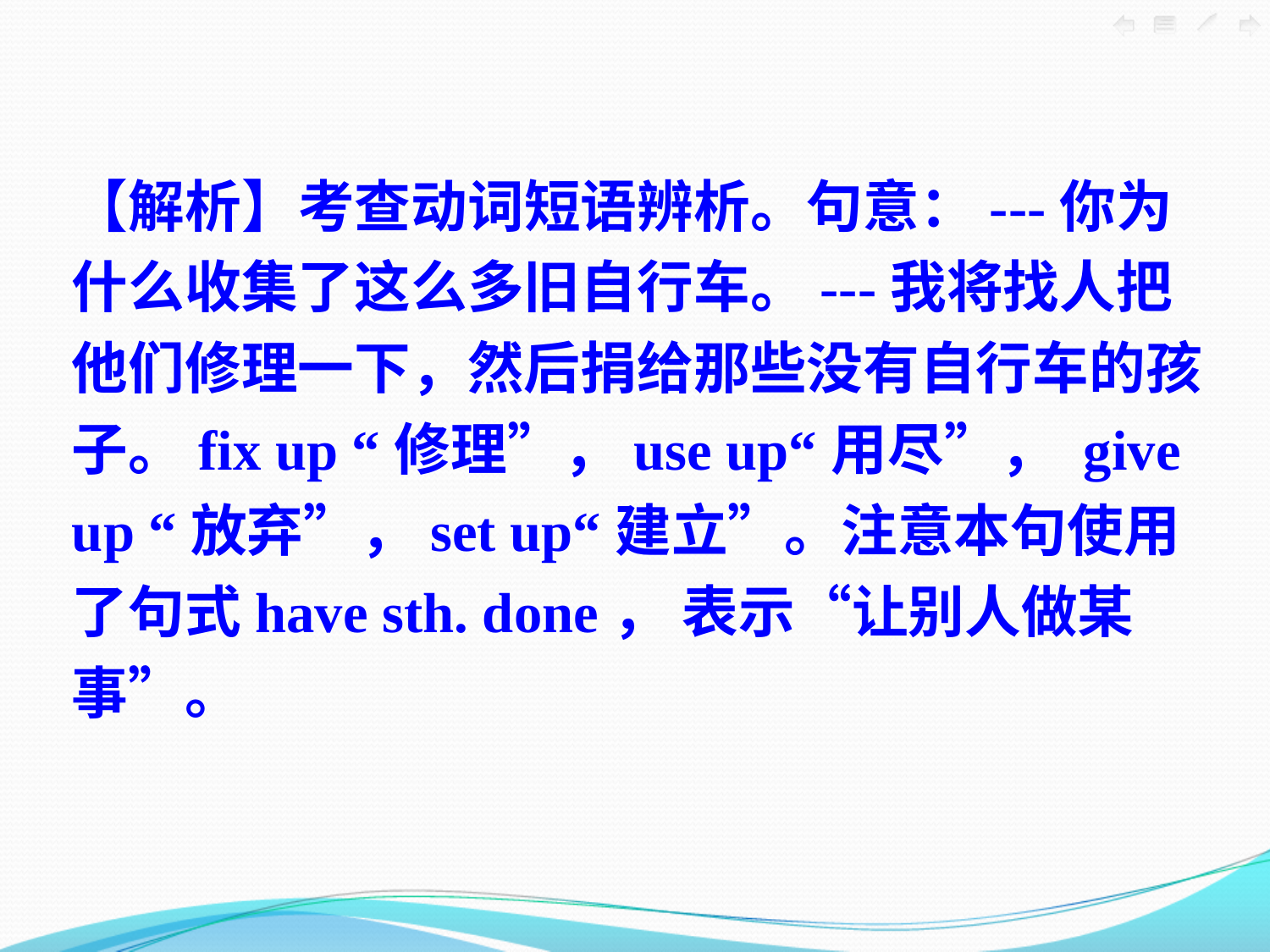

【解析】考查动词短语辨析。句意：---你为什么收集了这么多旧自行车。---我将找人把他们修理一下，然后捐给那些没有自行车的孩子。fix up “修理”，use up“用尽”， give up “放弃”，set up“建立”。注意本句使用了句式have sth. done， 表示“让别人做某事”。